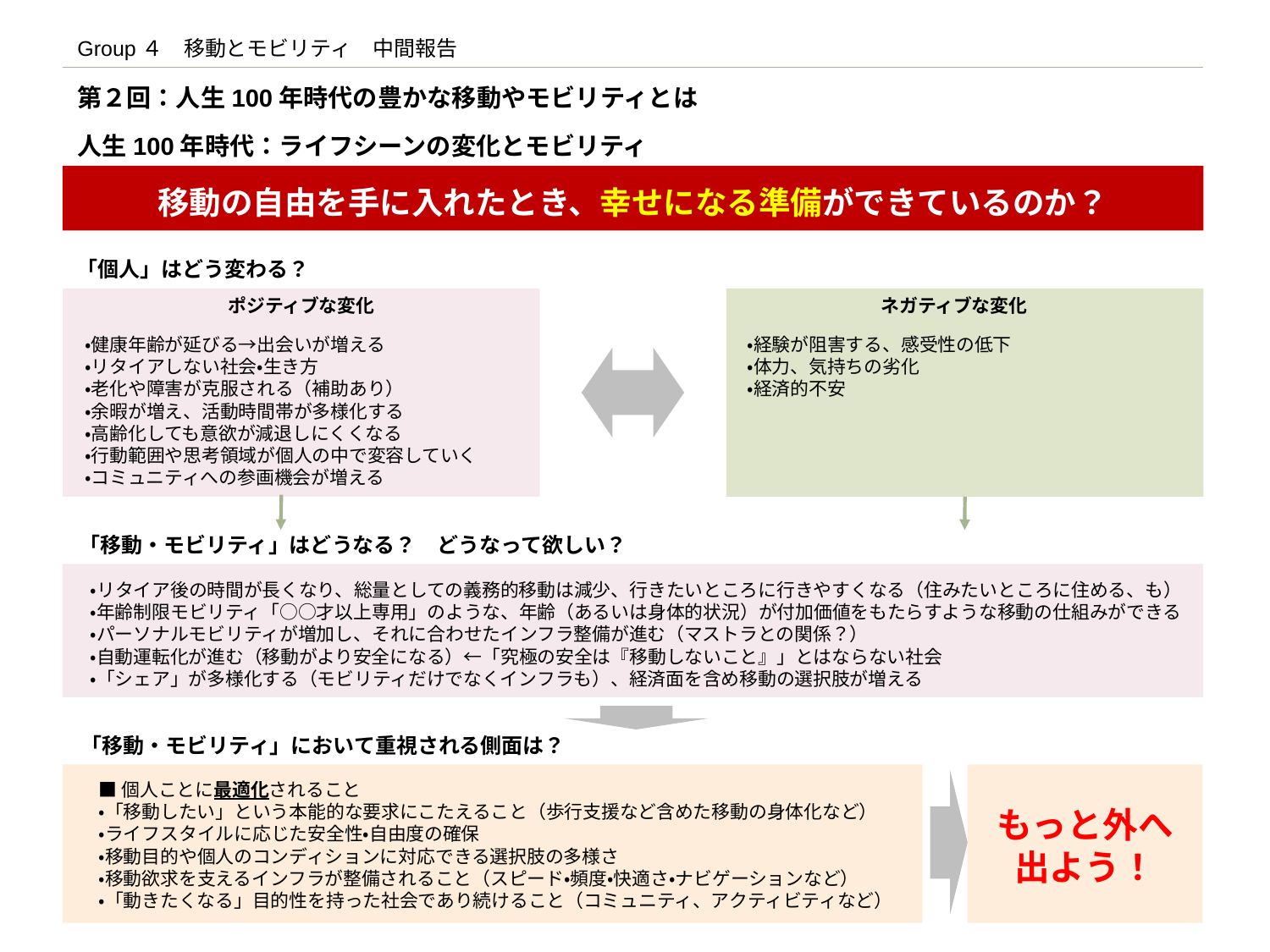

Group４　移動とモビリティ　中間報告
第２回：人生100年時代の豊かな移動やモビリティとは
人生100年時代：ライフシーンの変化とモビリティ

移動の自由を手に入れたとき、幸せになる準備ができているのか？
「個人」はどう変わる？

ポジティブな変化
ネガティブな変化
・健康年齢が延びる→出会いが増える
・リタイアしない社会・生き方
・老化や障害が克服される（補助あり）
・余暇が増え、活動時間帯が多様化する
・高齢化しても意欲が減退しにくくなる
・行動範囲や思考領域が個人の中で変容していく
・コミュニティへの参画機会が増える
・経験が阻害する、感受性の低下
・体力、気持ちの劣化
・経済的不安

「移動・モビリティ」はどうなる？　どうなって欲しい？

・リタイア後の時間が長くなり、総量としての義務的移動は減少、行きたいところに行きやすくなる（住みたいところに住める、も）
・年齢制限モビリティ「○○才以上専用」のような、年齢（あるいは身体的状況）が付加価値をもたらすような移動の仕組みができる
・パーソナルモビリティが増加し、それに合わせたインフラ整備が進む（マストラとの関係？）
・自動運転化が進む（移動がより安全になる）←「究極の安全は『移動しないこと』」とはならない社会
・「シェア」が多様化する（モビリティだけでなくインフラも）、経済面を含め移動の選択肢が増える

「移動・モビリティ」において重視される側面は？

■個人ことに最適化されること
・「移動したい」という本能的な要求にこたえること（歩行支援など含めた移動の身体化など）
・ライフスタイルに応じた安全性・自由度の確保
・移動目的や個人のコンディションに対応できる選択肢の多様さ
・移動欲求を支えるインフラが整備されること（スピード・頻度・快適さ・ナビゲーションなど）
・「動きたくなる」目的性を持った社会であり続けること（コミュニティ、アクティビティなど）
もっと外へ
出よう！